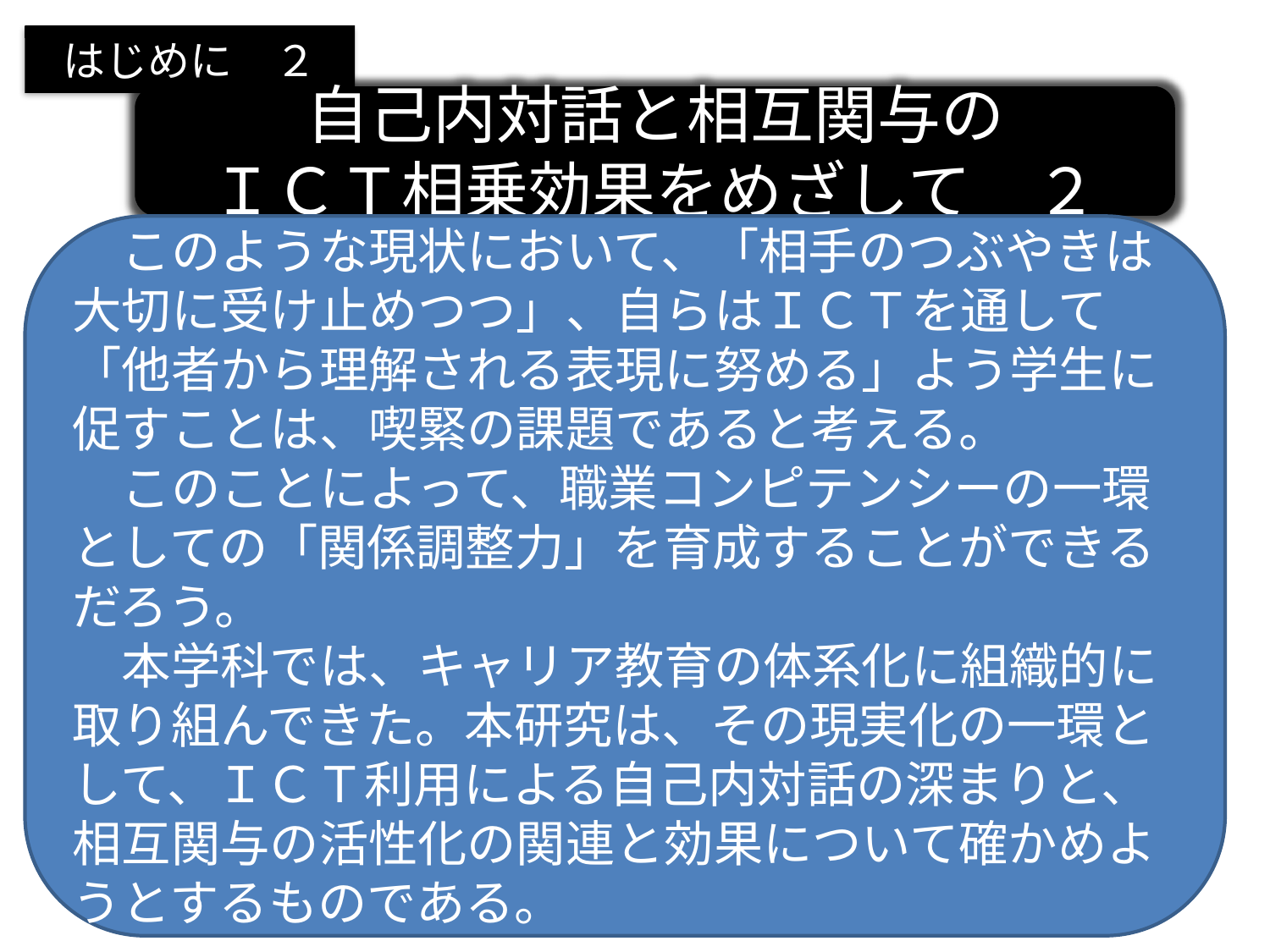

はじめに　２
自己内対話と相互関与の
ＩＣＴ相乗効果をめざして　２
　このような現状において、「相手のつぶやきは大切に受け止めつつ」、自らはＩＣＴを通して「他者から理解される表現に努める」よう学生に促すことは、喫緊の課題であると考える。
　このことによって、職業コンピテンシーの一環としての「関係調整力」を育成することができるだろう。
　本学科では、キャリア教育の体系化に組織的に取り組んできた。本研究は、その現実化の一環として、ＩＣＴ利用による自己内対話の深まりと、相互関与の活性化の関連と効果について確かめようとするものである。